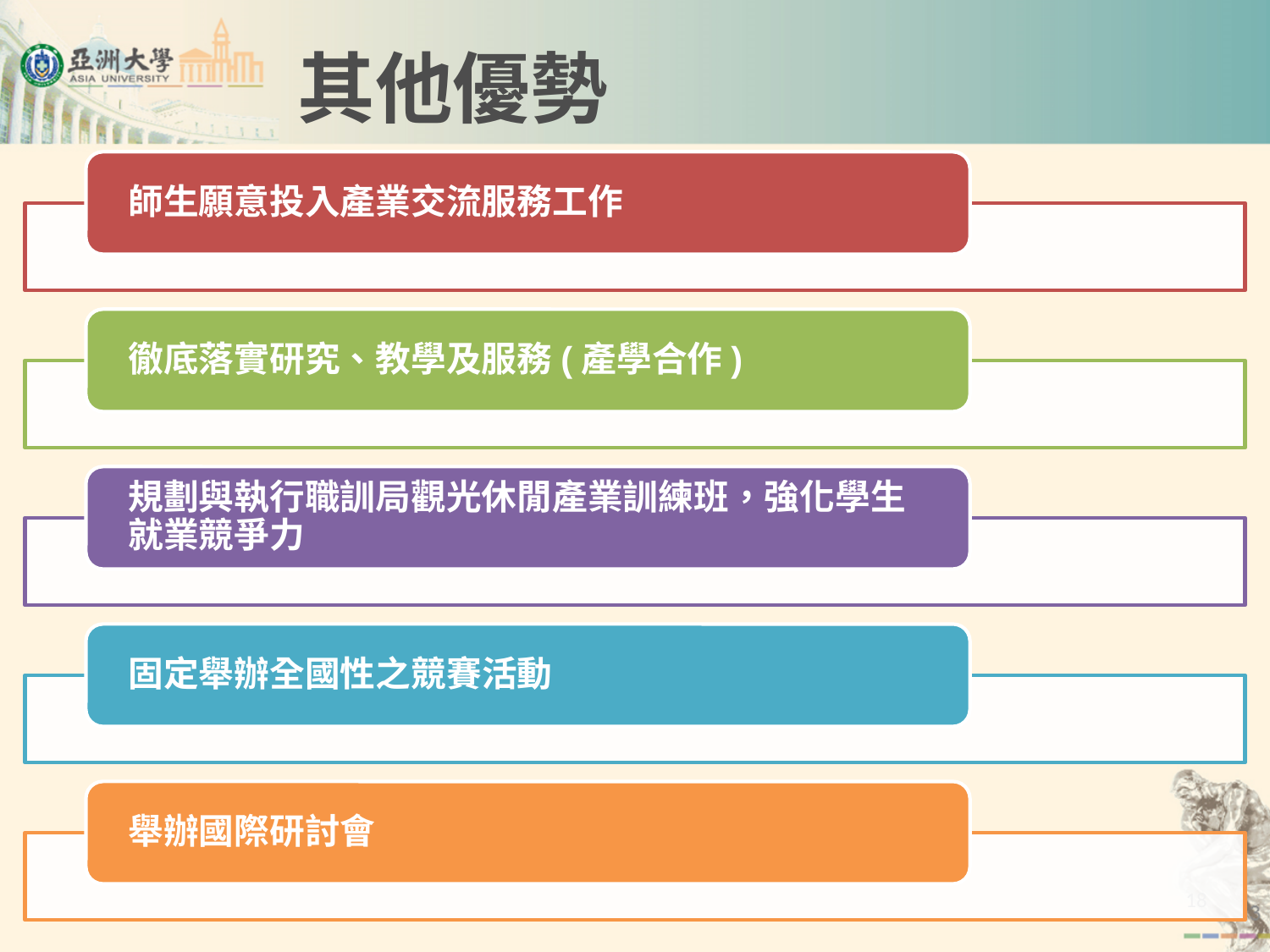

# 其他優勢

師生願意投入產業交流服務工作
徹底落實研究、教學及服務(產學合作)
規劃與執行職訓局觀光休閒產業訓練班，強化學生就業競爭力
固定舉辦全國性之競賽活動
舉辦國際研討會
18